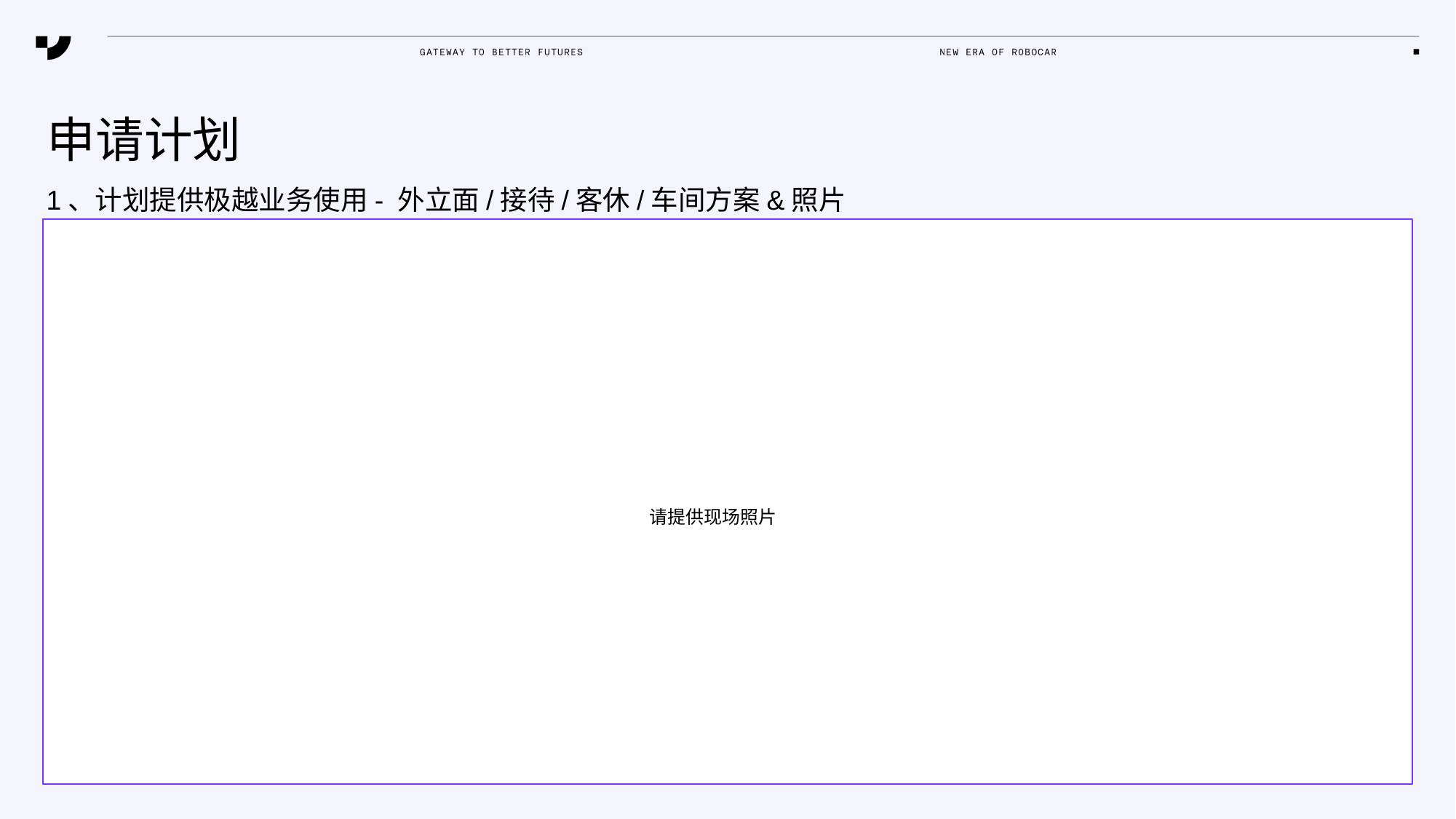

申请计划
1、计划提供极越业务使用- 外立面/接待/客休/车间方案&照片

请提供现场照片